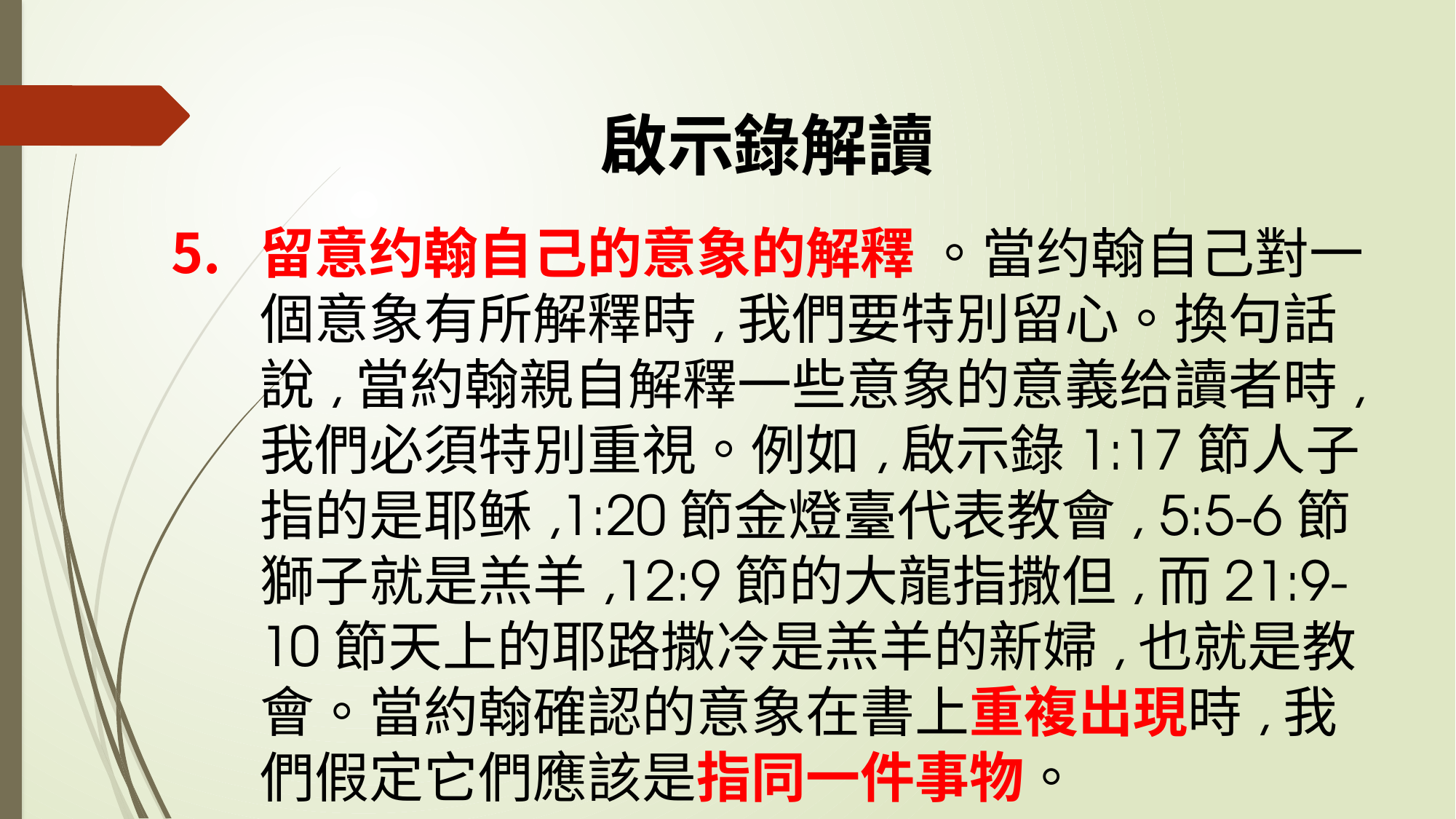

啟示錄解讀
留意约翰自己的意象的解釋 。當约翰自己對一個意象有所解釋時,我們要特別留心。換句話說,當約翰親自解釋一些意象的意義给讀者時,我們必須特別重視。例如,啟示錄1:17節人子指的是耶稣,1:20節金燈臺代表教會, 5:5-6節獅子就是羔羊,12:9節的大龍指撒但,而21:9-10節天上的耶路撒冷是羔羊的新婦,也就是教會。當約翰確認的意象在書上重複出現時,我們假定它們應該是指同一件事物。